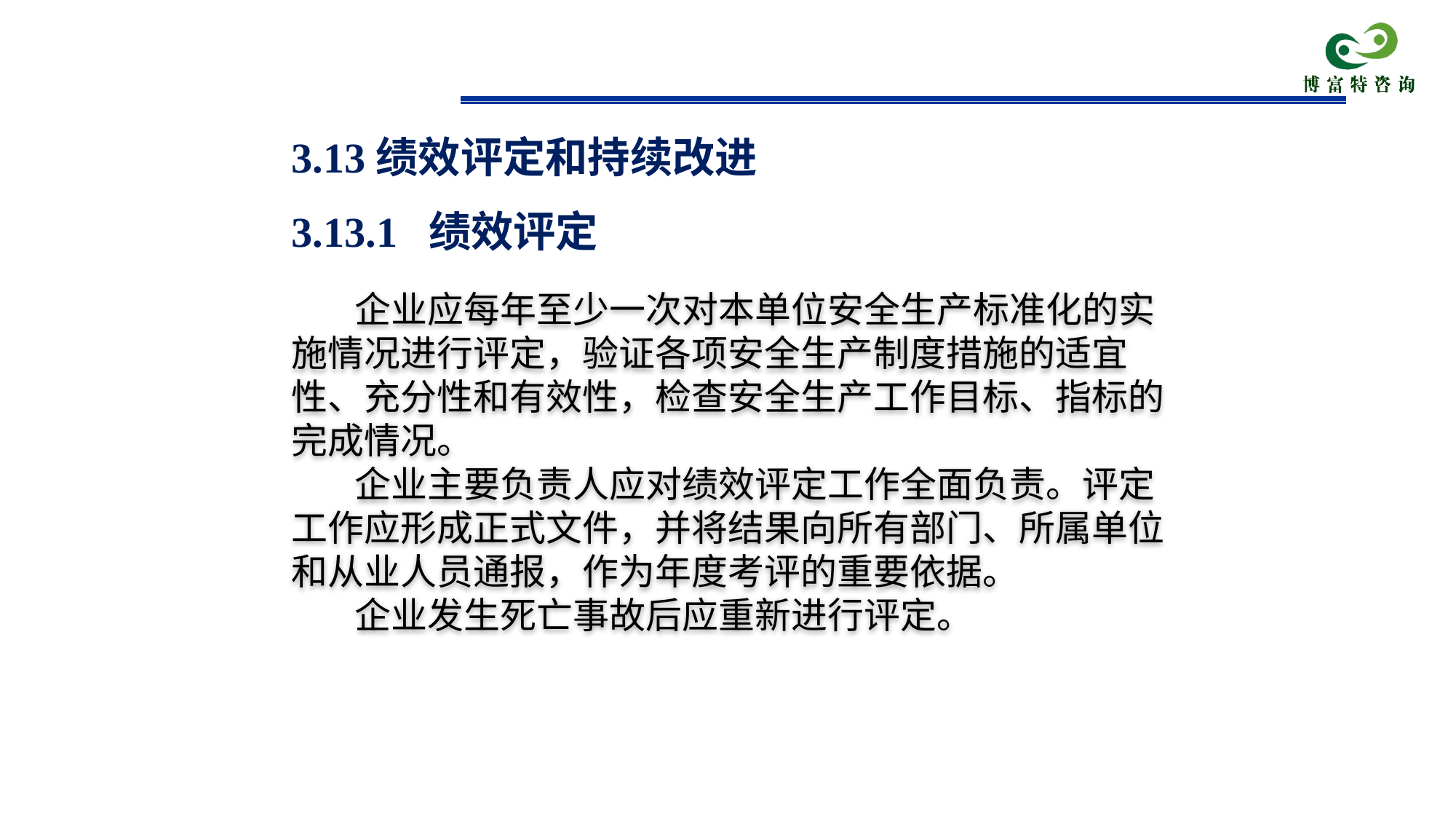

3.13绩效评定和持续改进
3.13.1  绩效评定
企业应每年至少一次对本单位安全生产标准化的实施情况进行评定，验证各项安全生产制度措施的适宜性、充分性和有效性，检查安全生产工作目标、指标的完成情况。
企业主要负责人应对绩效评定工作全面负责。评定工作应形成正式文件，并将结果向所有部门、所属单位和从业人员通报，作为年度考评的重要依据。
企业发生死亡事故后应重新进行评定。